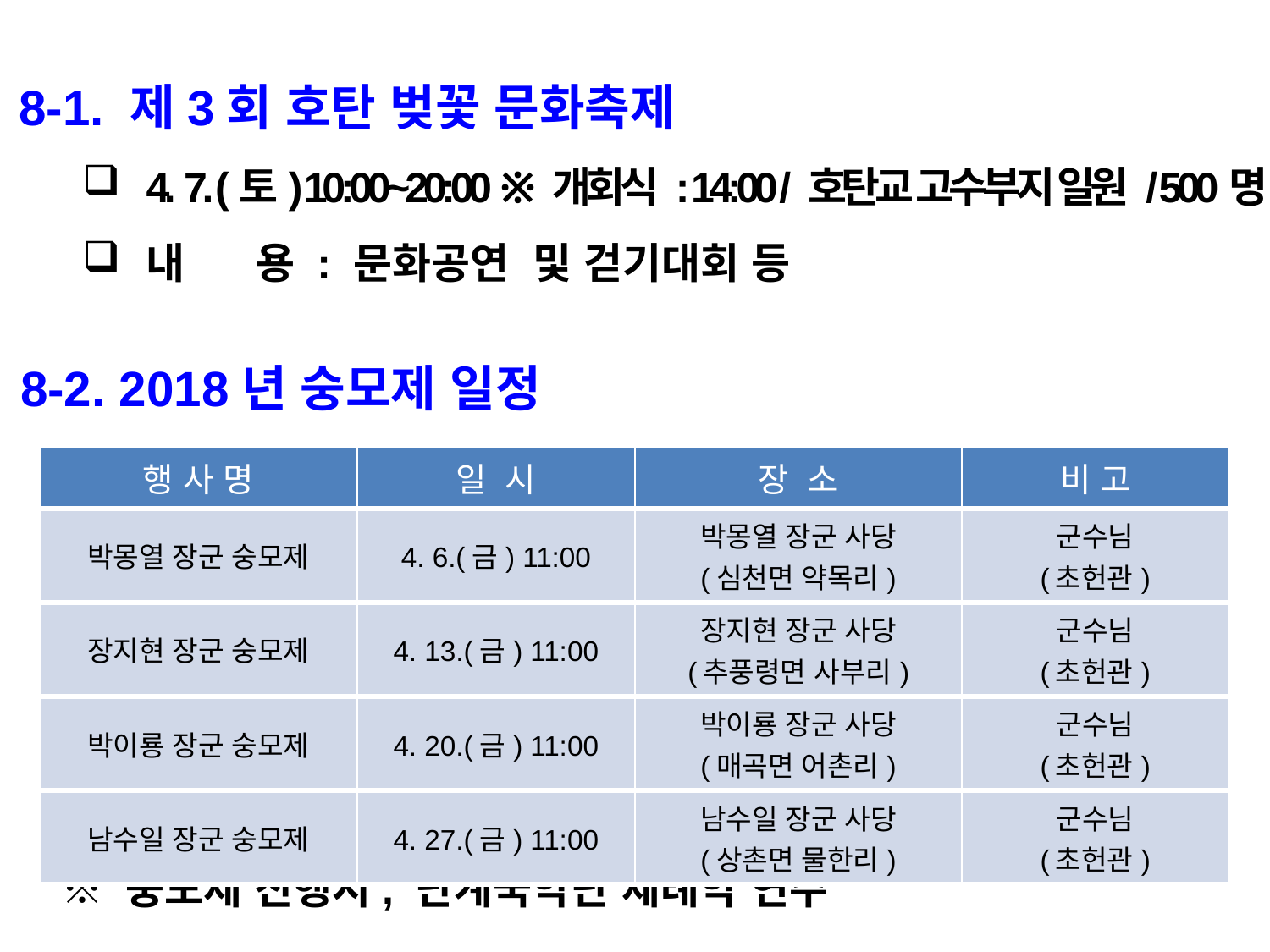

8-1. 제3회 호탄 벚꽃 문화축제
4.  7. (토) 10:00~20:00  ※ 개회식 : 14:00 / 호탄교 고수부지 일원 / 500명
내      용 : 문화공연  및 걷기대회 등

8-2. 2018년 숭모제 일정

   ※ 숭모제 진행시, 난계국악단 제례악 연주

| 행 사 명 | 일 시 | 장 소 | 비 고 |
| --- | --- | --- | --- |
| 박몽열 장군 숭모제 | 4. 6.(금) 11:00 | 박몽열 장군 사당 (심천면 약목리) | 군수님 (초헌관) |
| 장지현 장군 숭모제 | 4. 13.(금) 11:00 | 장지현 장군 사당 (추풍령면 사부리) | 군수님 (초헌관) |
| 박이룡 장군 숭모제 | 4. 20.(금) 11:00 | 박이룡 장군 사당 (매곡면 어촌리) | 군수님 (초헌관) |
| 남수일 장군 숭모제 | 4. 27.(금) 11:00 | 남수일 장군 사당 (상촌면 물한리) | 군수님 (초헌관) |